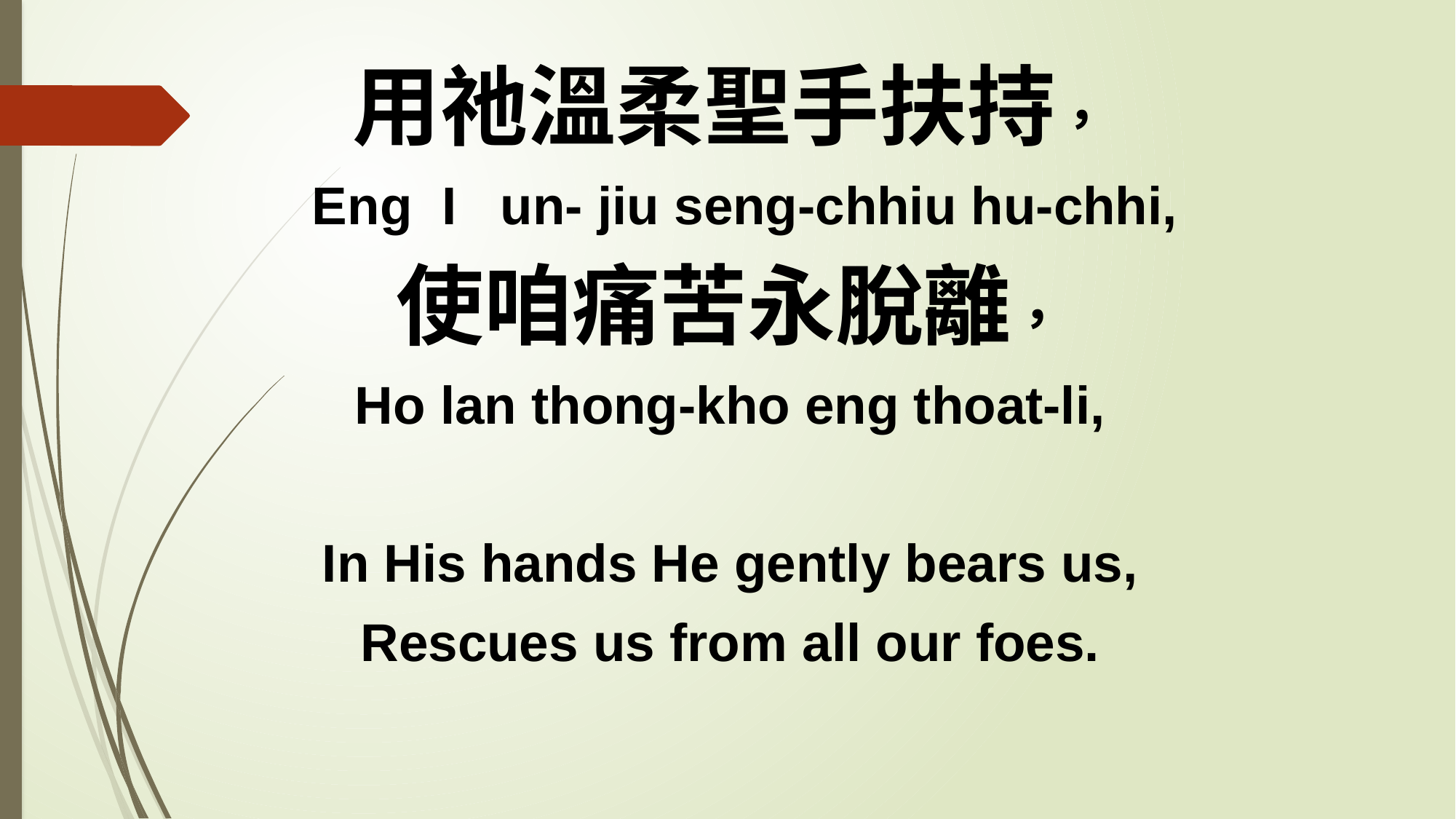

用祂溫柔聖手扶持，
  Eng  I   un- jiu seng-chhiu hu-chhi,
使咱痛苦永脫離，
Ho lan thong-kho eng thoat-li,

In His hands He gently bears us,
Rescues us from all our foes.